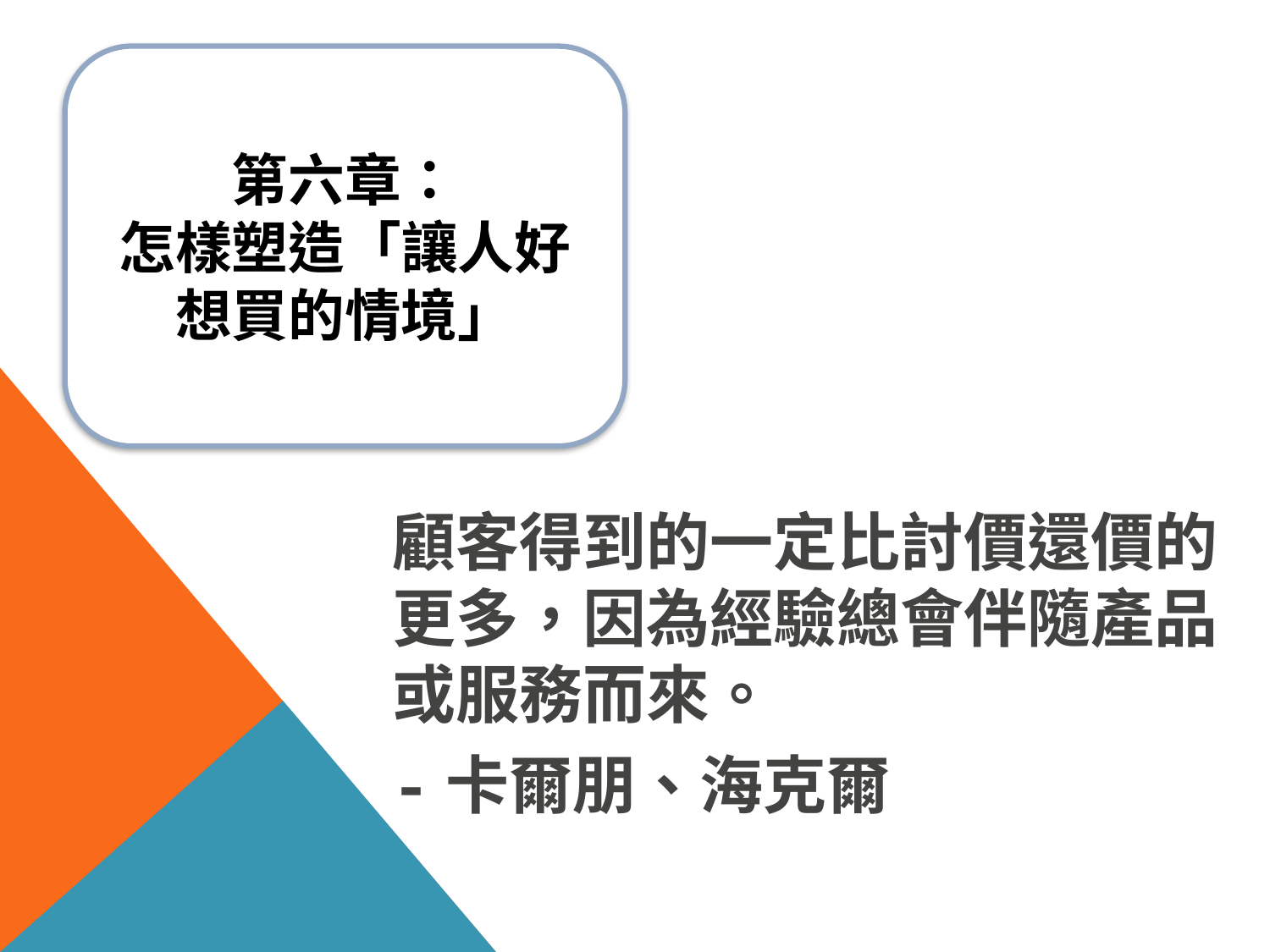

第六章：
怎樣塑造「讓人好想買的情境」
顧客得到的一定比討價還價的更多，因為經驗總會伴隨產品或服務而來。
-卡爾朋、海克爾